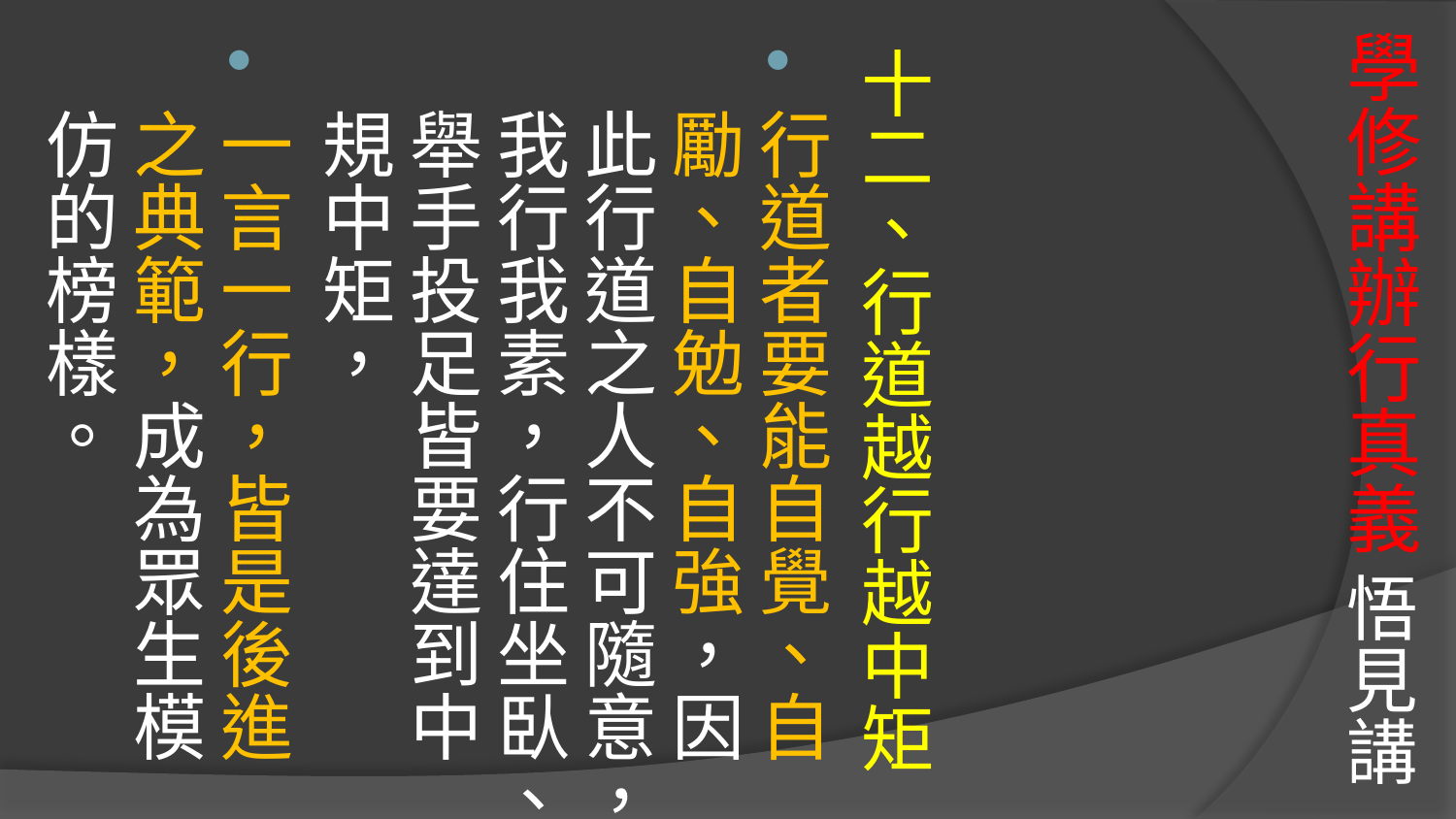

# 學修講辦行真義 悟見講
十二、行道越行越中矩
行道者要能自覺、自勵、自勉、自強，因此行道之人不可隨意，我行我素，行住坐臥、舉手投足皆要達到中規中矩，
一言一行，皆是後進之典範，成為眾生模仿的榜樣。